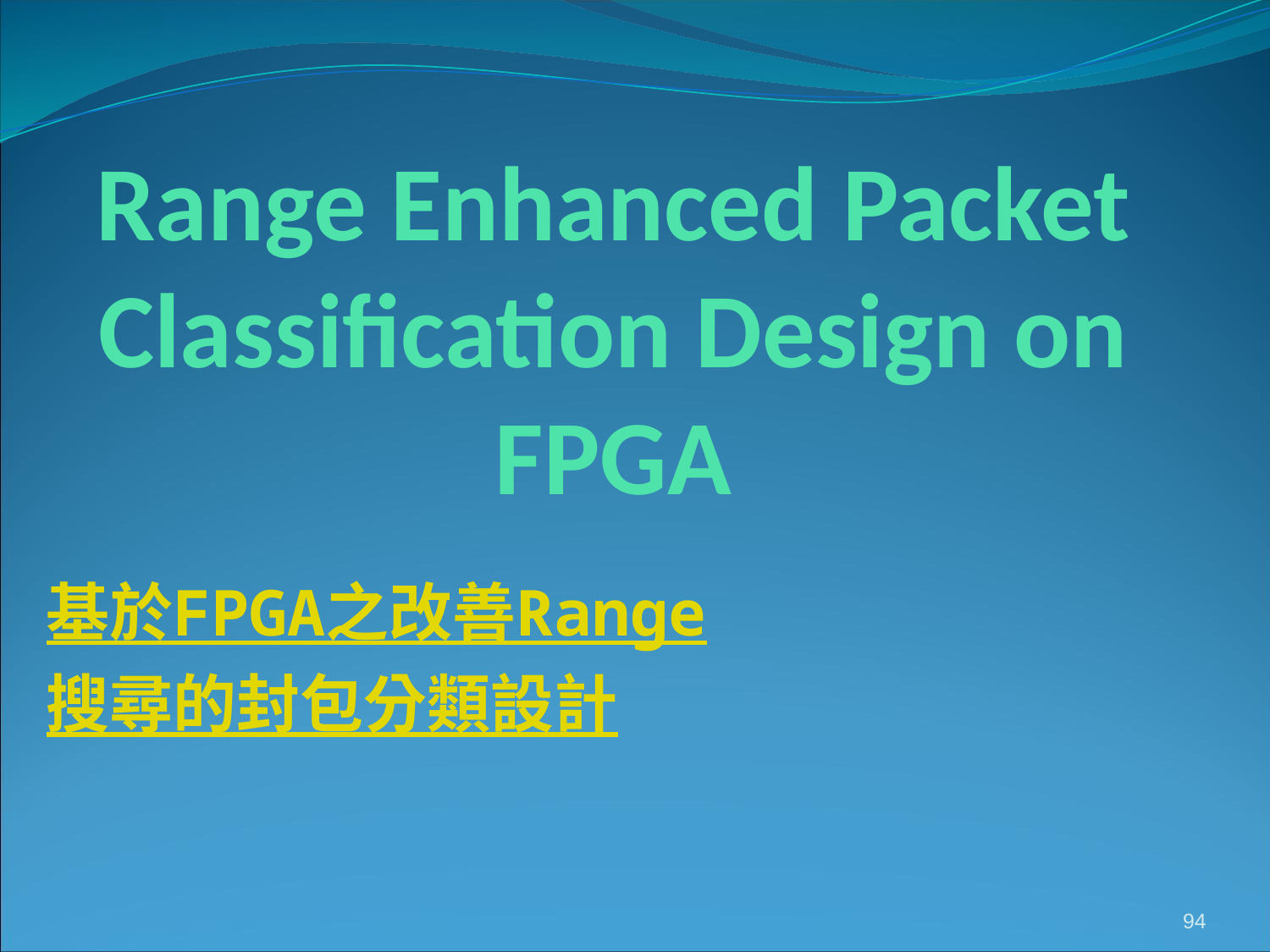

# Range Enhanced Packet Classification Design on FPGA
基於FPGA之改善Range搜尋的封包分類設計

94